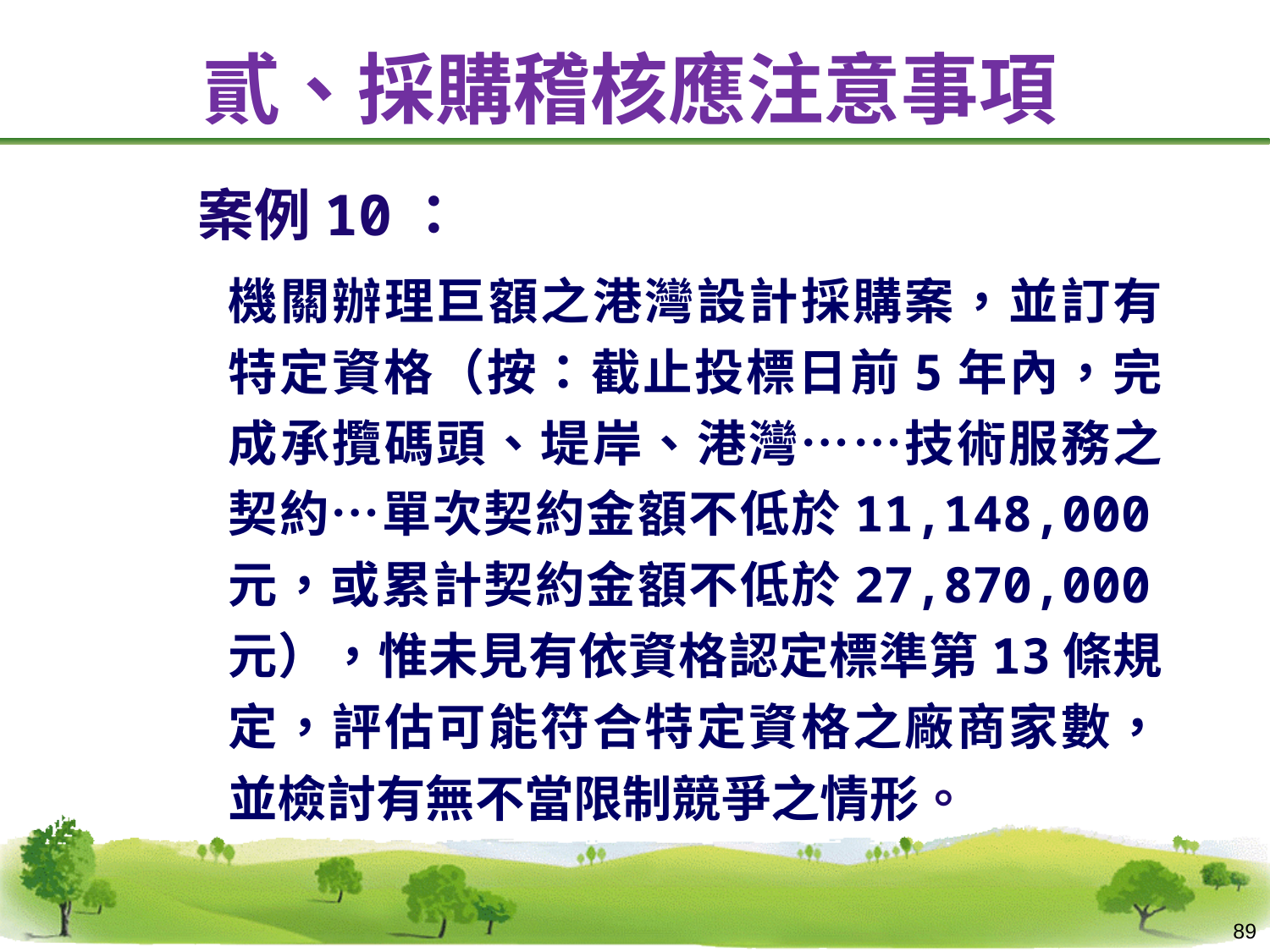

# 貳、採購稽核應注意事項
　案例10：
機關辦理巨額之港灣設計採購案，並訂有特定資格（按：截止投標日前5年內，完成承攬碼頭、堤岸、港灣……技術服務之契約…單次契約金額不低於11,148,000元，或累計契約金額不低於27,870,000元），惟未見有依資格認定標準第13條規定，評估可能符合特定資格之廠商家數，並檢討有無不當限制競爭之情形。
89